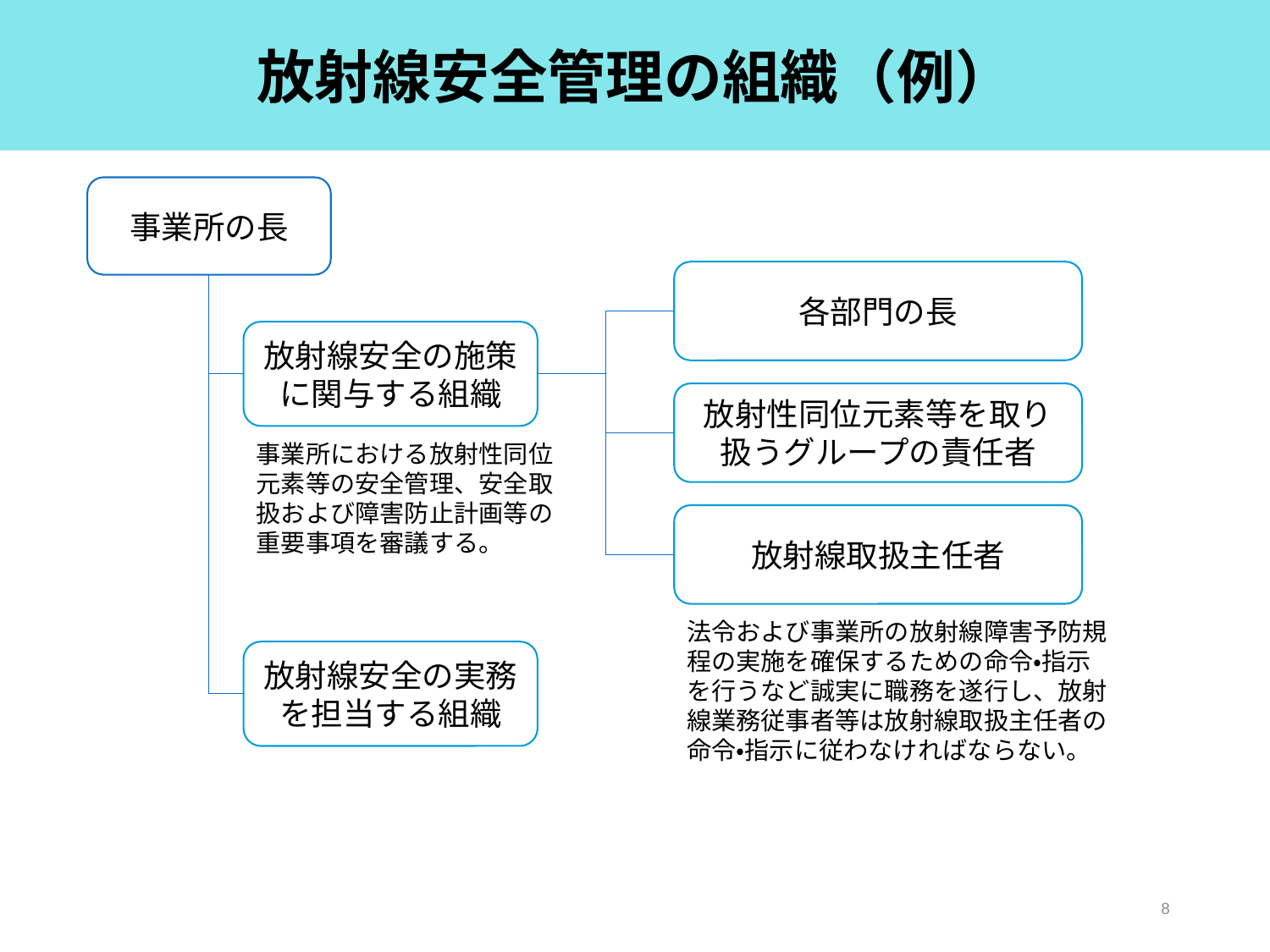

# 放射線安全管理の組織（例）
事業所の長
各部門の長
放射線安全の施策に関与する組織
放射性同位元素等を取り扱うグループの責任者
事業所における放射性同位元素等の安全管理、安全取扱および障害防止計画等の重要事項を審議する。
放射線取扱主任者
法令および事業所の放射線障害予防規程の実施を確保するための命令・指示を行うなど誠実に職務を遂行し、放射線業務従事者等は放射線取扱主任者の命令・指示に従わなければならない。
放射線安全の実務を担当する組織
8